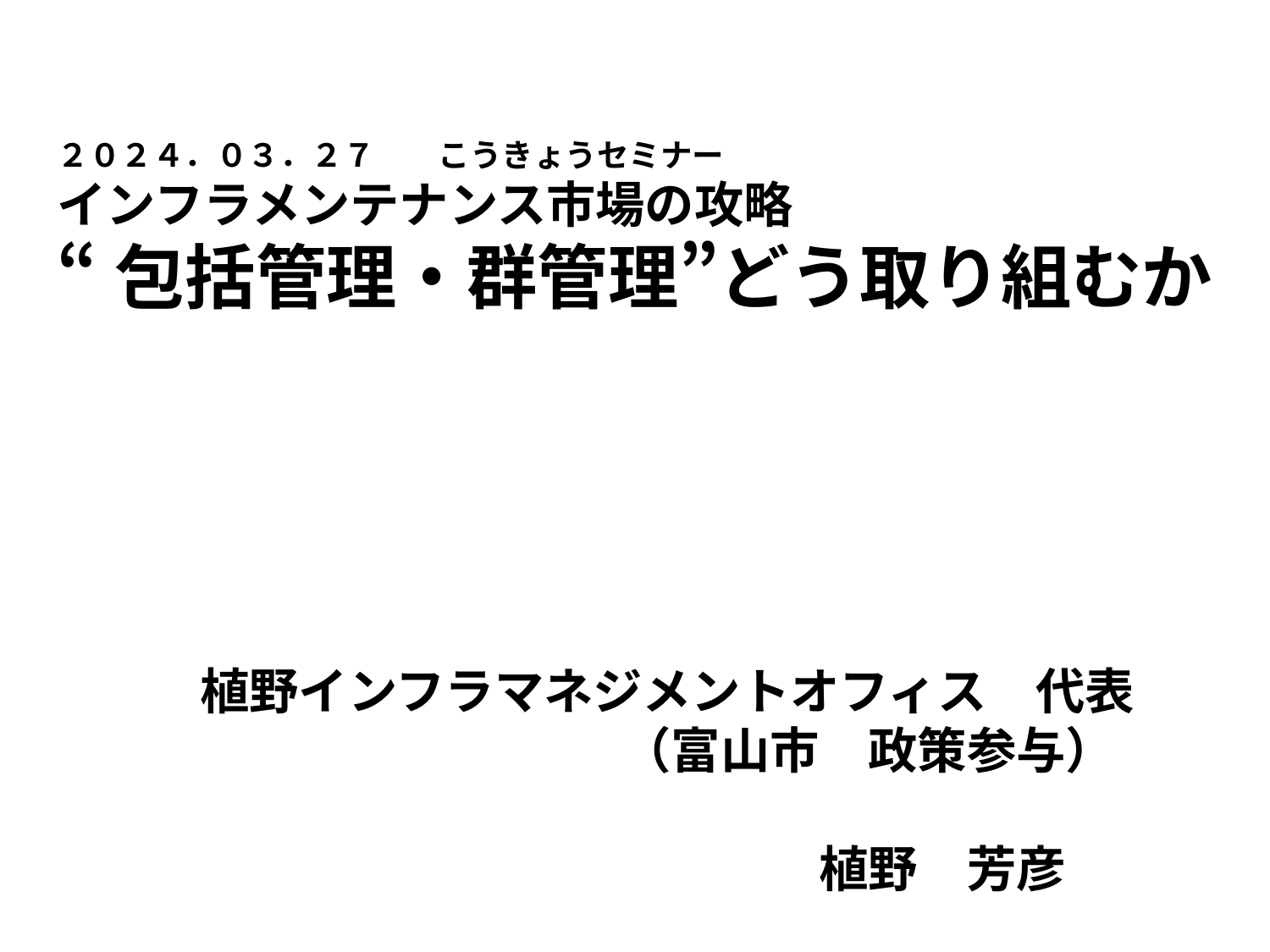

２０２４．０３．２７　　こうきょうセミナー
インフラメンテナンス市場の攻略
“包括管理・群管理”どう取り組むか

　　　植野インフラマネジメントオフィス　代表
　　　　　　　　　　（富山市　政策参与）
　　　　　　　　　　　　　　植野　芳彦